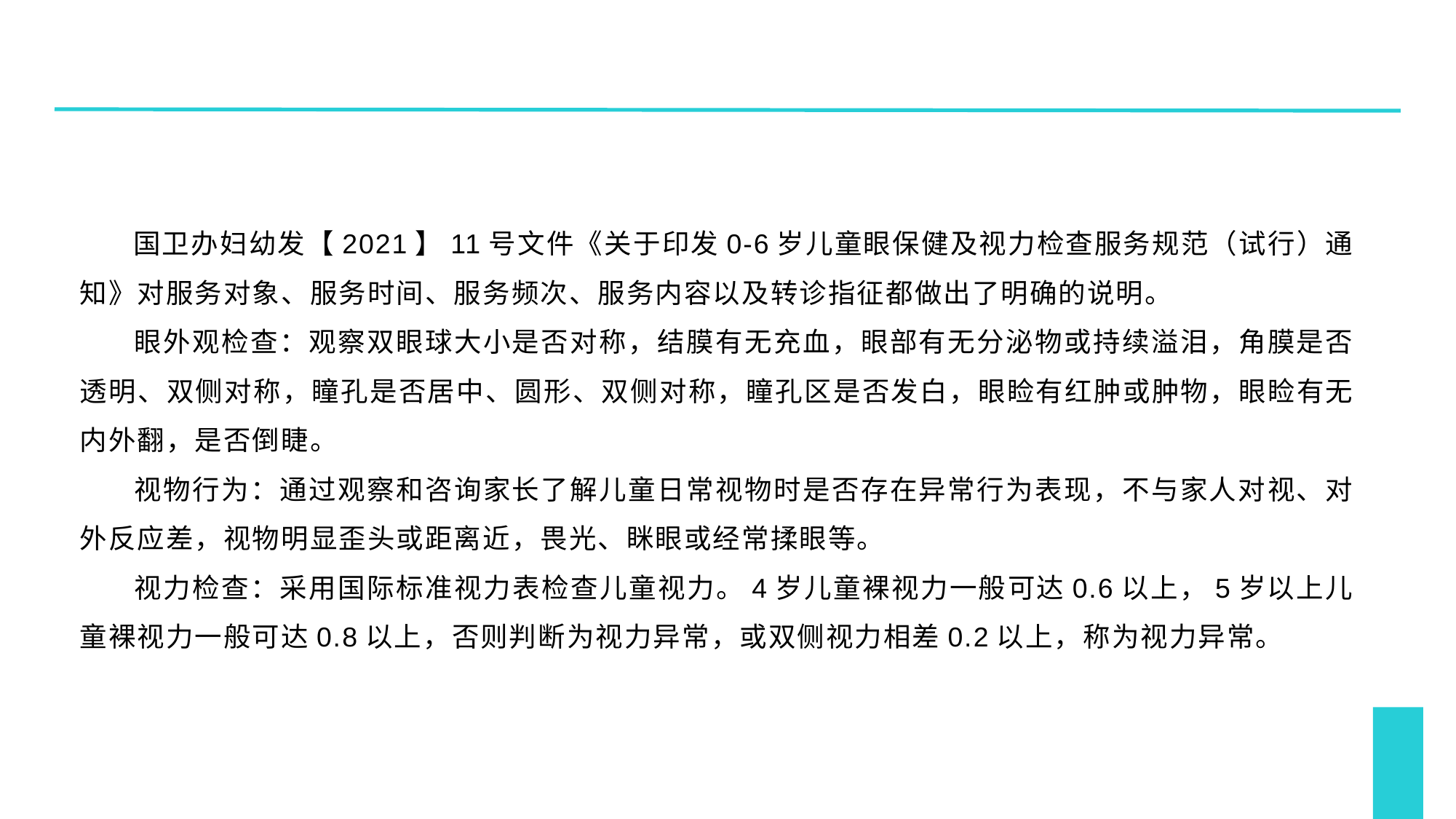

国卫办妇幼发【2021】11号文件《关于印发0-6岁儿童眼保健及视力检查服务规范（试行）通知》对服务对象、服务时间、服务频次、服务内容以及转诊指征都做出了明确的说明。
      眼外观检查：观察双眼球大小是否对称，结膜有无充血，眼部有无分泌物或持续溢泪，角膜是否透明、双侧对称，瞳孔是否居中、圆形、双侧对称，瞳孔区是否发白，眼睑有红肿或肿物，眼睑有无内外翻，是否倒睫。
      视物行为：通过观察和咨询家长了解儿童日常视物时是否存在异常行为表现，不与家人对视、对外反应差，视物明显歪头或距离近，畏光、眯眼或经常揉眼等。
      视力检查：采用国际标准视力表检查儿童视力。4岁儿童裸视力一般可达0.6以上，5岁以上儿童裸视力一般可达0.8以上，否则判断为视力异常，或双侧视力相差0.2以上，称为视力异常。